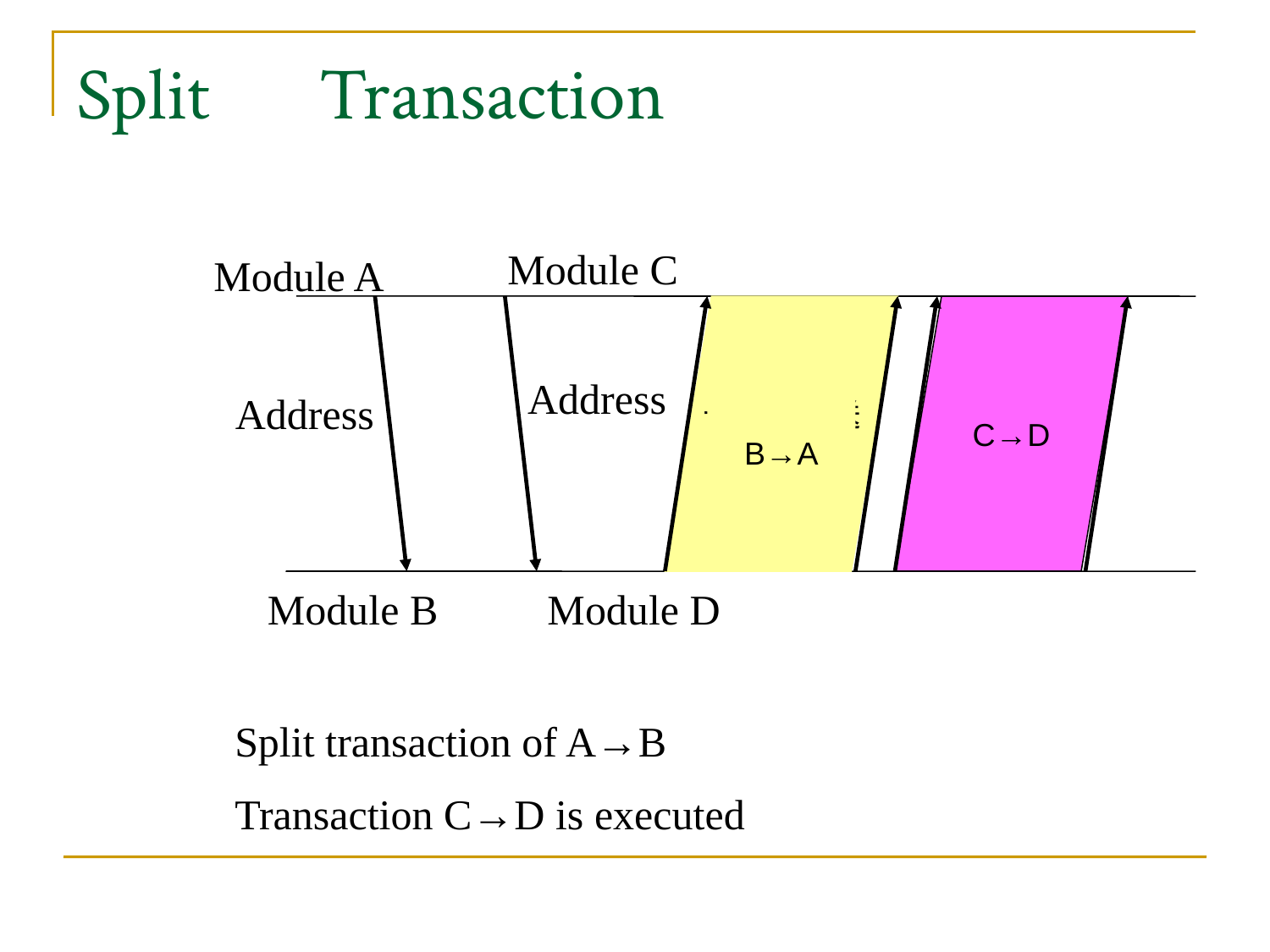

# Split　Transaction
Module C

Address
Module A

Address

データ転送
B→A

C→D

Module B
Module D
Split transaction of A→B
Transaction C→D is executed